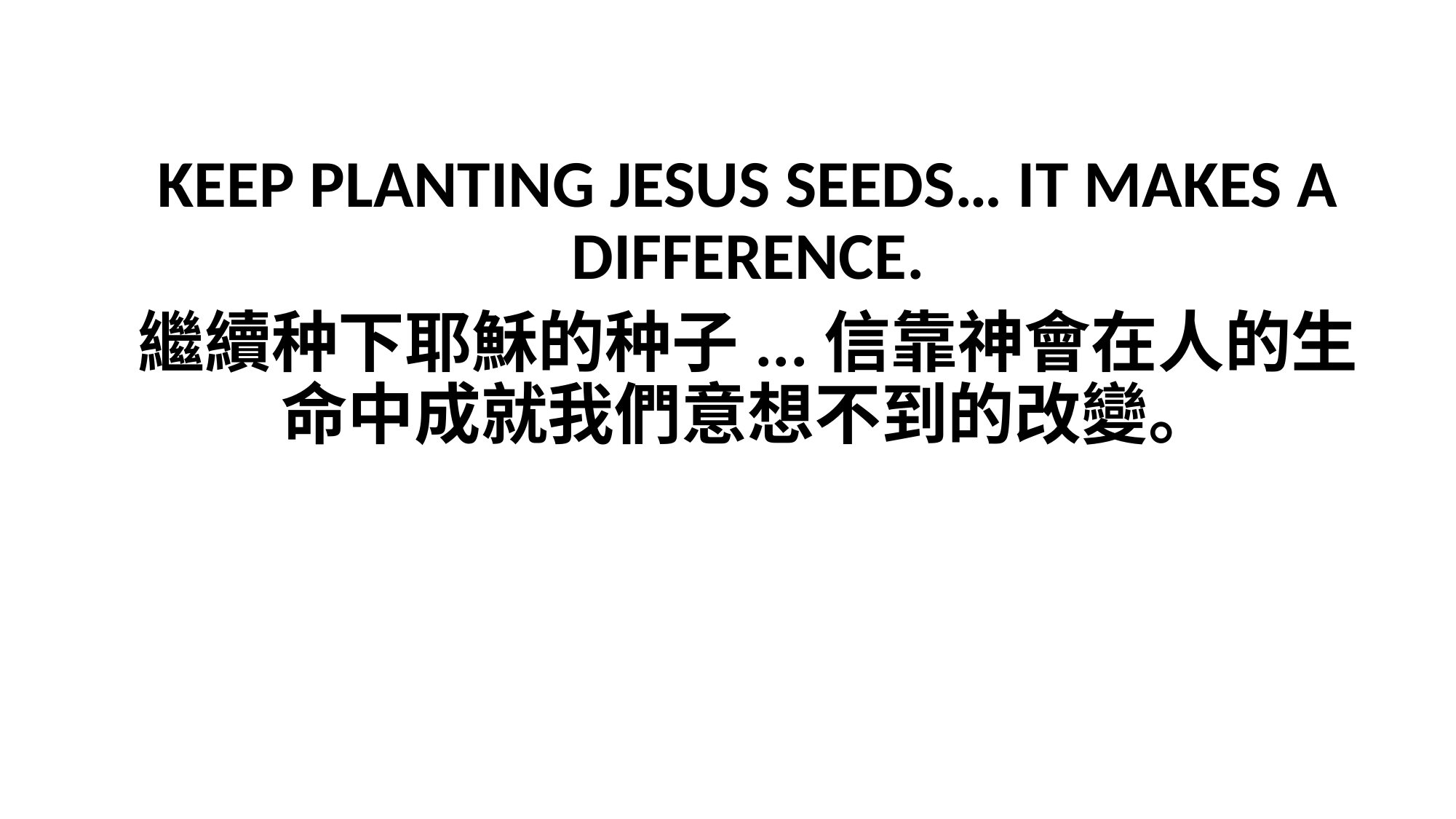

KEEP PLANTING JESUS SEEDS… IT MAKES A DIFFERENCE.
繼續种下耶穌的种子...信靠神會在人的生命中成就我們意想不到的改變。
#